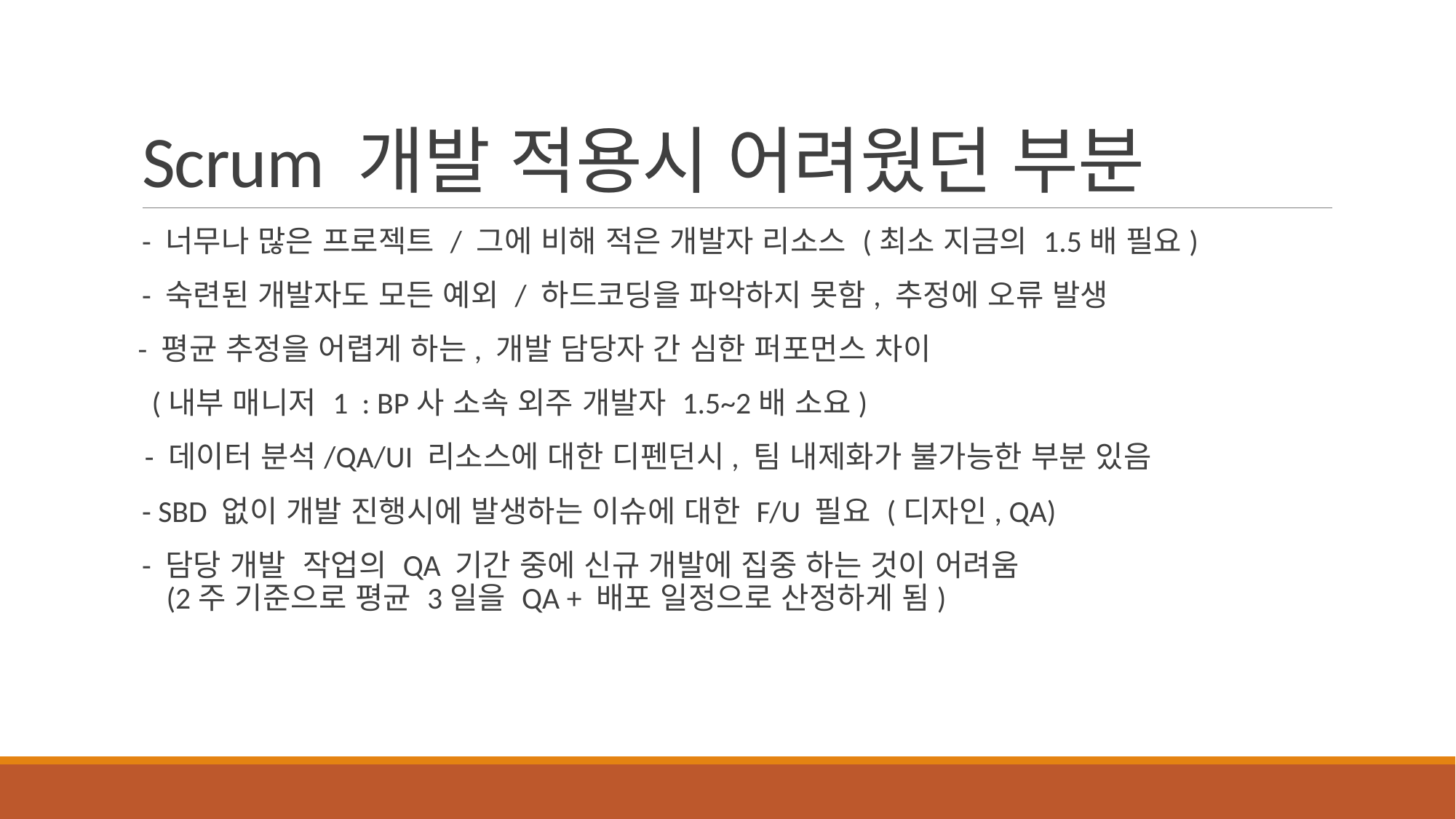

# Scrum 개발 적용시 어려웠던 부분
- 너무나 많은 프로젝트 / 그에 비해 적은 개발자 리소스 (최소 지금의 1.5배 필요)
- 숙련된 개발자도 모든 예외 / 하드코딩을 파악하지 못함, 추정에 오류 발생
 - 평균 추정을 어렵게 하는, 개발 담당자 간 심한 퍼포먼스 차이
   (내부 매니저 1  : BP사 소속 외주 개발자 1.5~2배 소요)
  - 데이터 분석/QA/UI 리소스에 대한 디펜던시, 팀 내제화가 불가능한 부분 있음
- SBD 없이 개발 진행시에 발생하는 이슈에 대한 F/U 필요 (디자인, QA)
- 담당 개발  작업의 QA 기간 중에 신규 개발에 집중 하는 것이 어려움
  (2주 기준으로 평균 3일을 QA + 배포 일정으로 산정하게 됨)